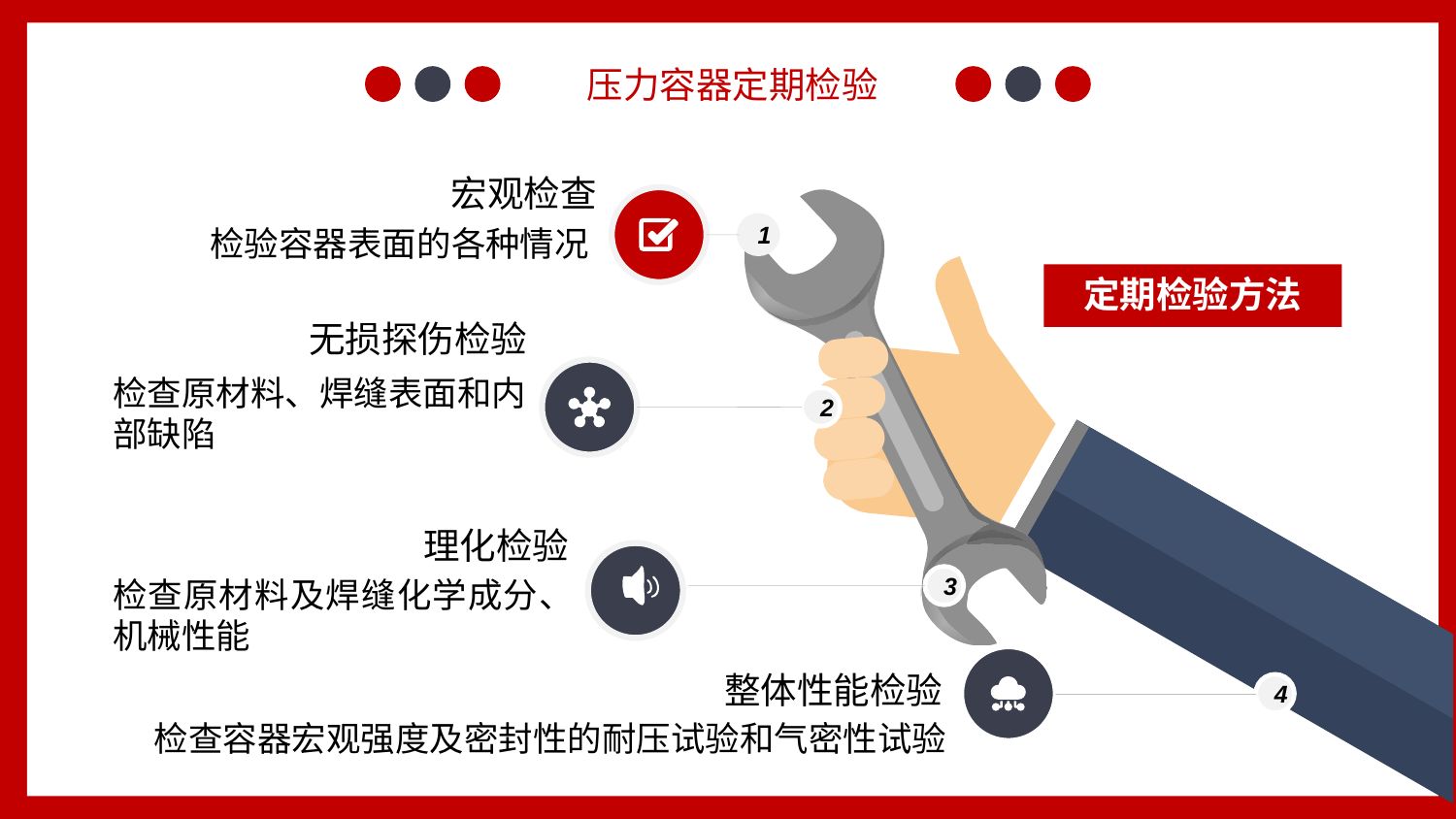

压力容器定期检验

宏观检查

检验容器表面的各种情况
1

定期检验方法
无损探伤检验

检查原材料、焊缝表面和内部缺陷

2

理化检验

检查原材料及焊缝化学成分、机械性能

3

整体性能检验
4

检查容器宏观强度及密封性的耐压试验和气密性试验